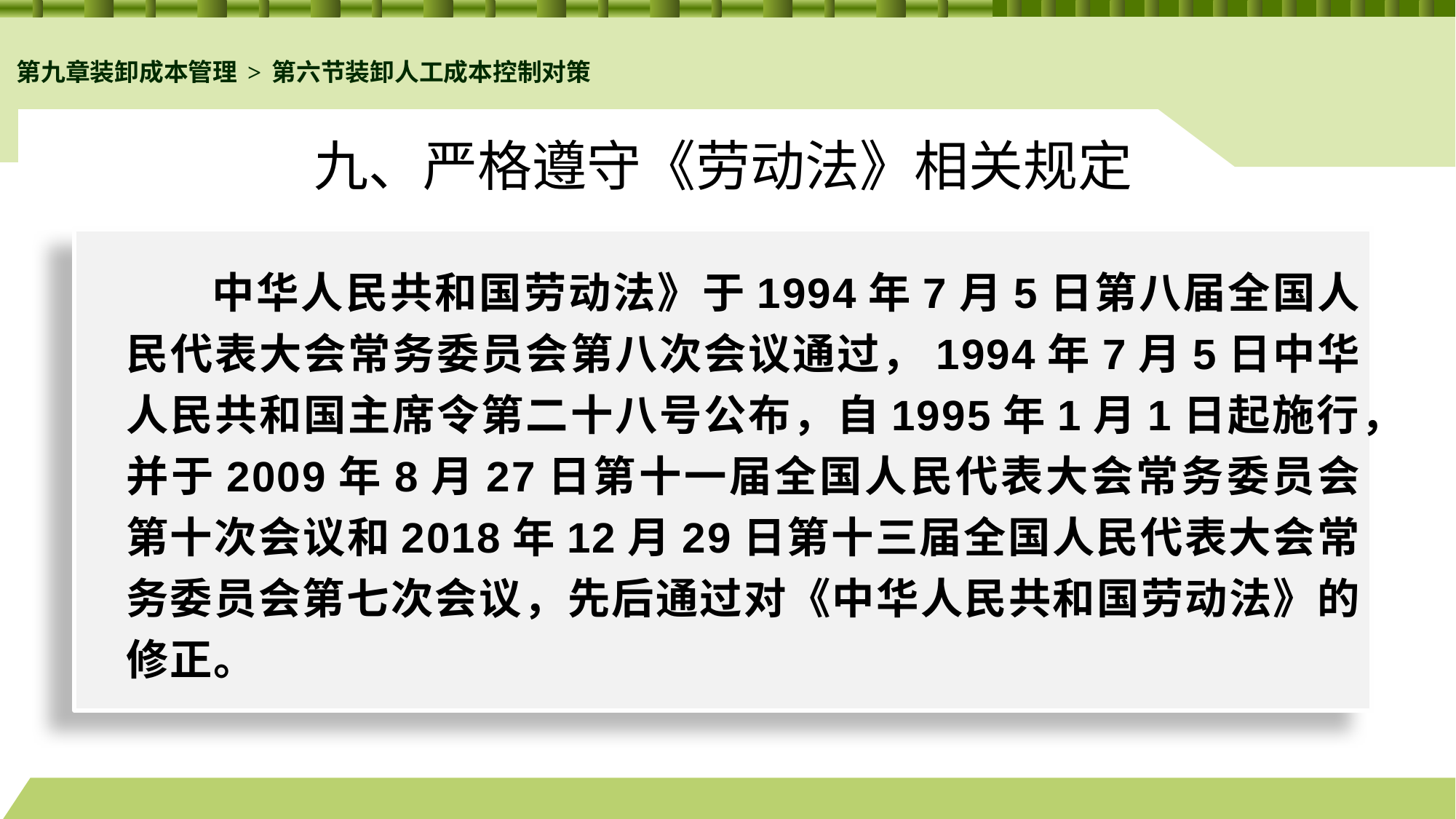

第九章装卸成本管理>第六节装卸人工成本控制对策
# 九、严格遵守《劳动法》相关规定
中华人民共和国劳动法》于1994年7月5日第八届全国人民代表大会常务委员会第八次会议通过，1994年7月5日中华人民共和国主席令第二十八号公布，自1995年1月1日起施行，并于2009年8月27日第十一届全国人民代表大会常务委员会第十次会议和2018年12月29日第十三届全国人民代表大会常务委员会第七次会议，先后通过对《中华人民共和国劳动法》的修正。